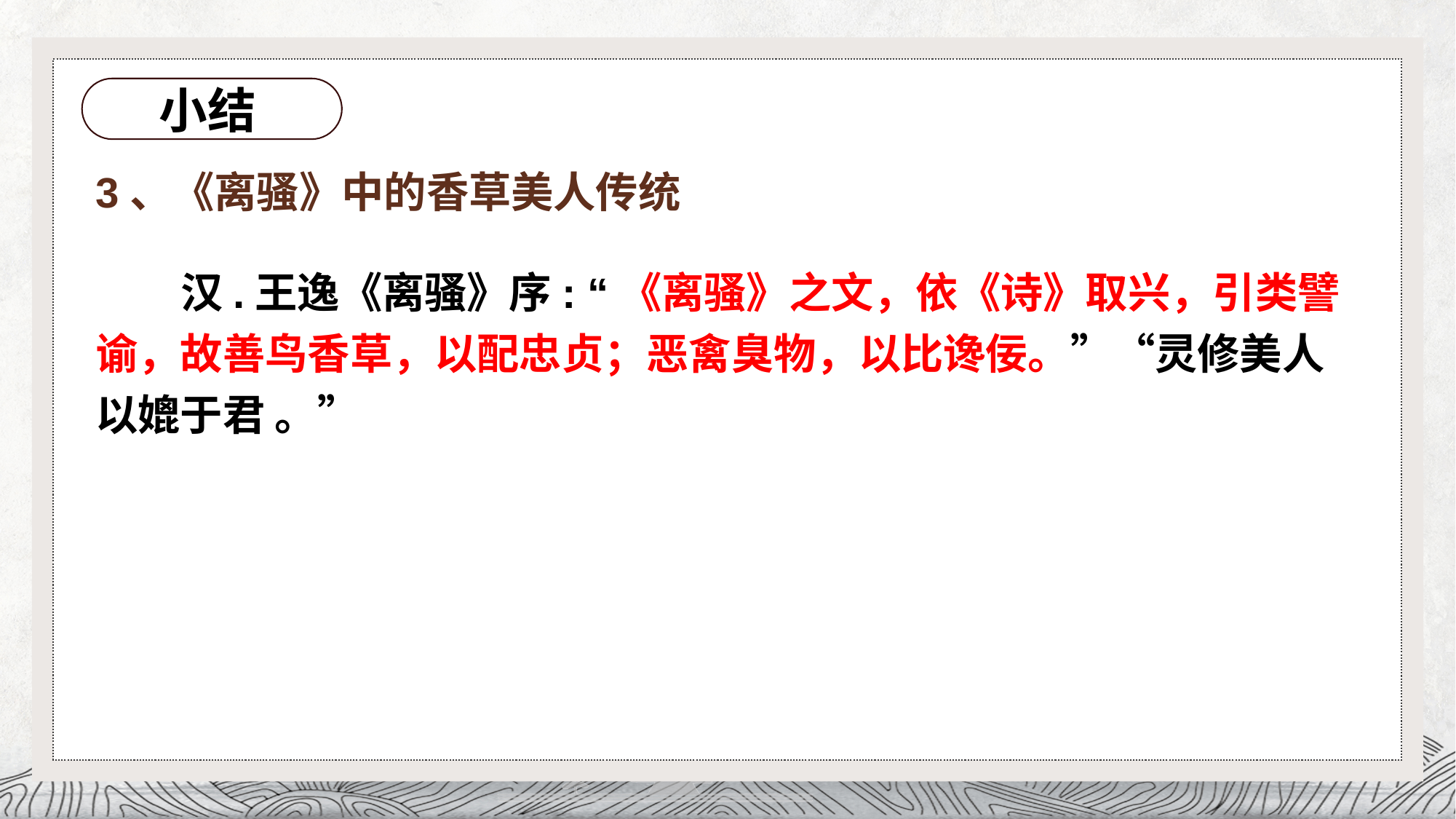

# 小结
3、《离骚》中的香草美人传统
汉.王逸《离骚》序: “《离骚》之文，依《诗》取兴，引类譬谕，故善鸟香草，以配忠贞；恶禽臭物，以比谗佞。”“灵修美人以媲于君 。”